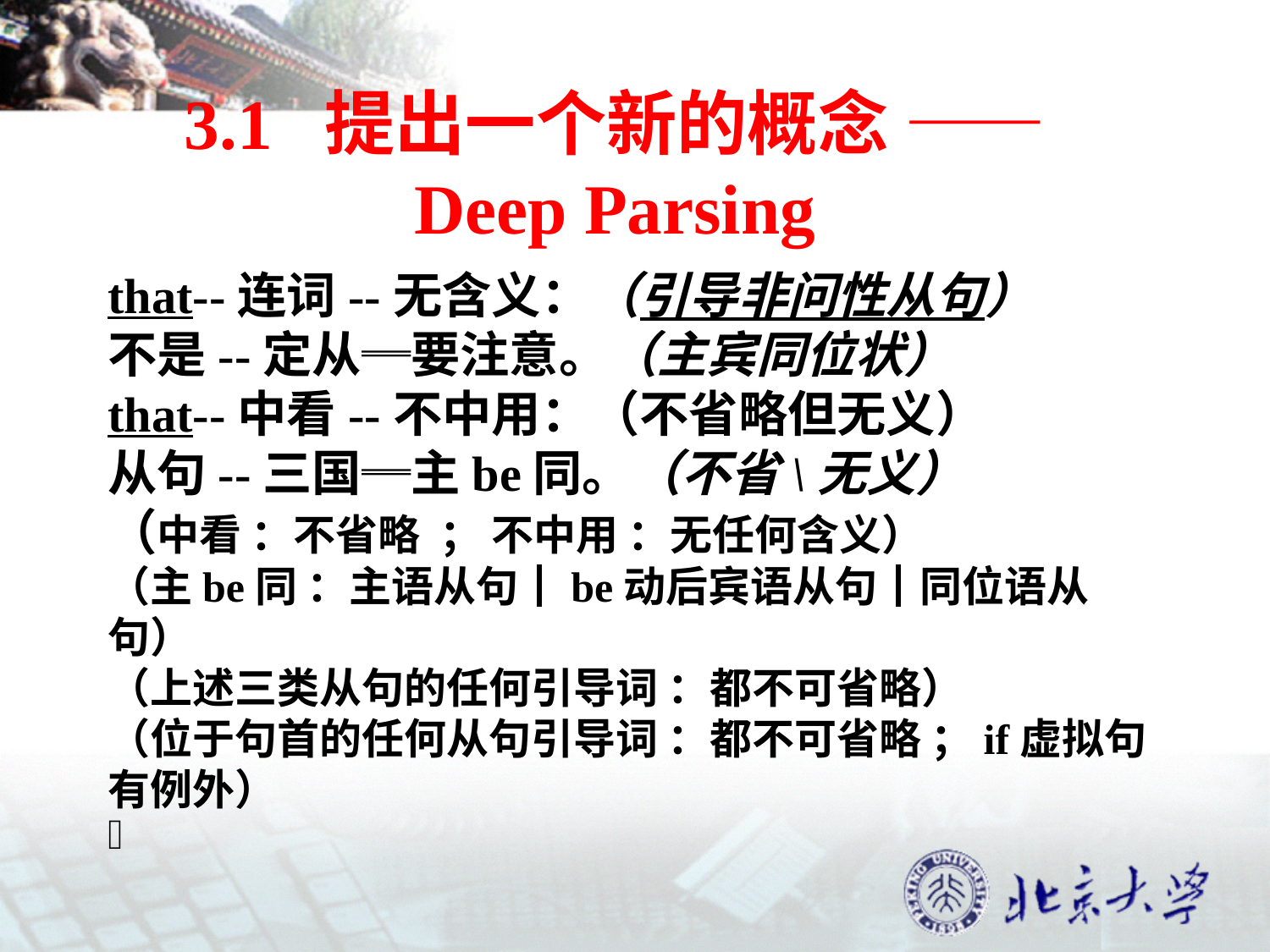

3.1  提出一个新的概念 —— Deep Parsing
that--连词--无含义：（引导非问性从句）
不是--定从═要注意。（主宾同位状）
that--中看--不中用：（不省略但无义）
从句--三国═主be同。（不省\无义）
（中看 ：不省略  ； 不中用 ：无任何含义）
（主be同 ：主语从句┃be动后宾语从句┃同位语从句）
（上述三类从句的任何引导词 ：都不可省略）
（位于句首的任何从句引导词 ：都不可省略 ；if虚拟句
有例外）